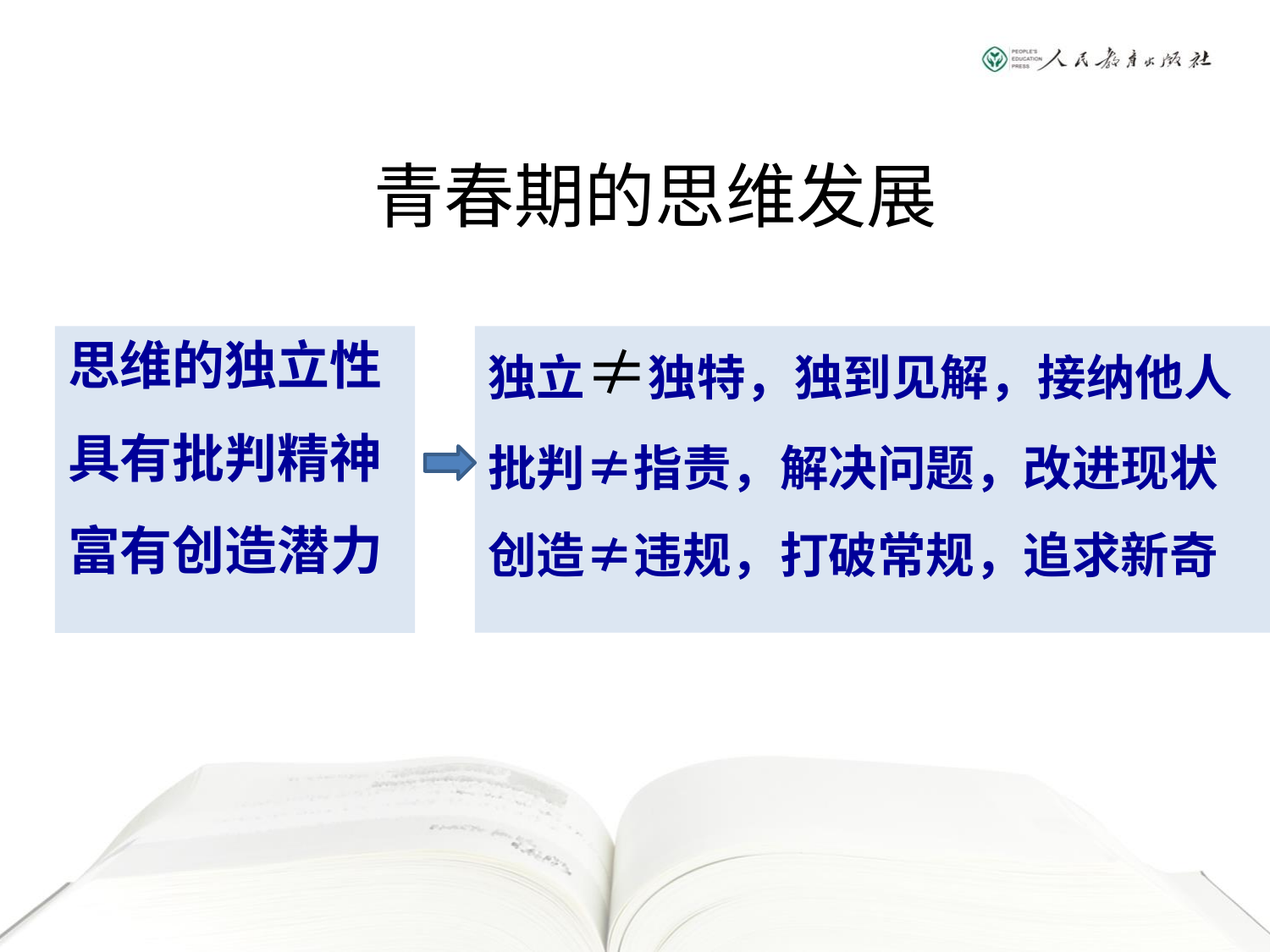

青春期的思维发展
思维的独立性
具有批判精神
富有创造潜力
独立≠独特，独到见解，接纳他人
批判≠指责，解决问题，改进现状
创造≠违规，打破常规，追求新奇